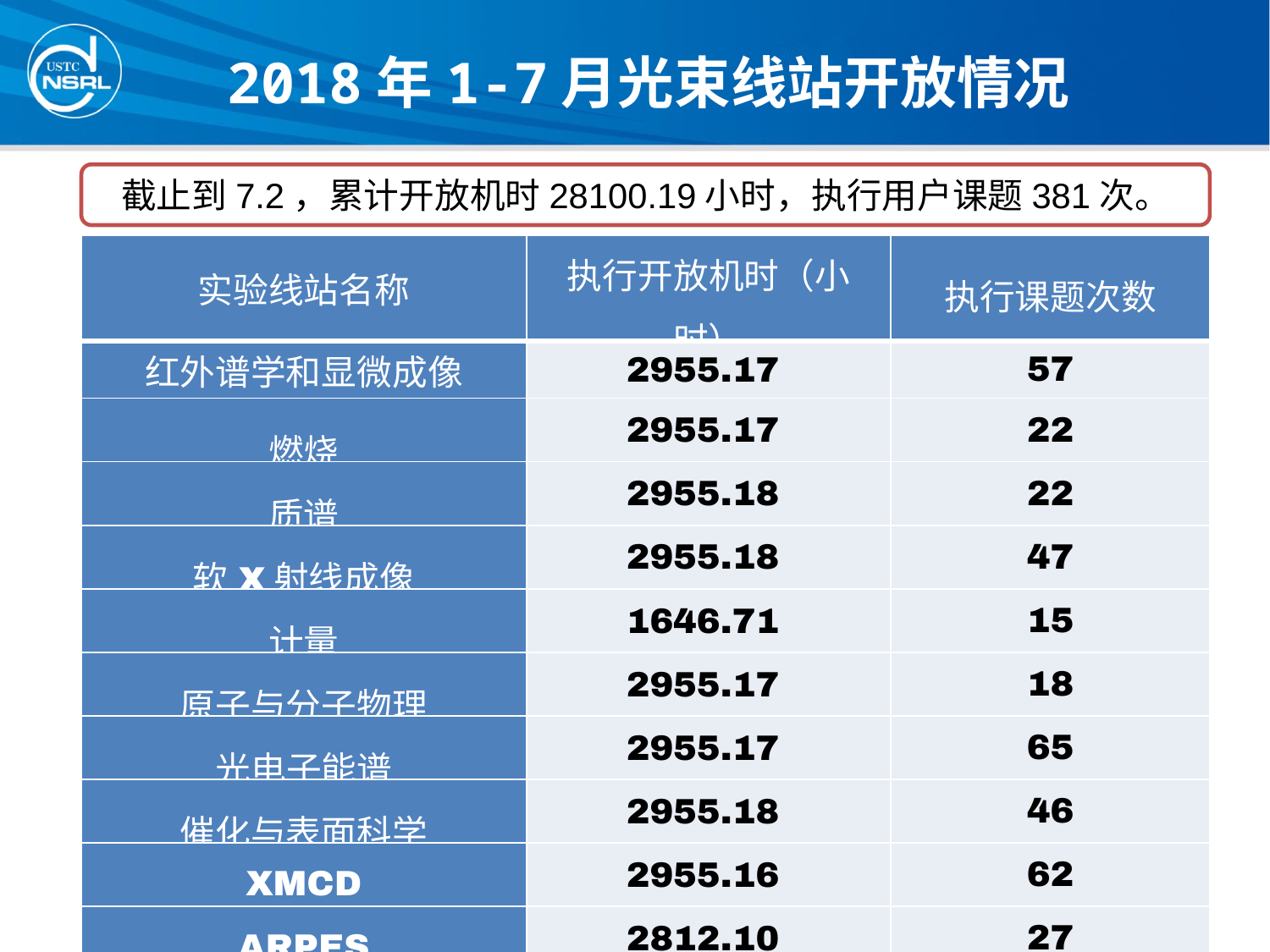

2018年1-7月光束线站开放情况
截止到7.2，累计开放机时28100.19小时，执行用户课题381次。
| 实验线站名称 | 执行开放机时（小时） | 执行课题次数 |
| --- | --- | --- |
| 红外谱学和显微成像 | 2955.17 | 57 |
| 燃烧 | 2955.17 | 22 |
| 质谱 | 2955.18 | 22 |
| 软X射线成像 | 2955.18 | 47 |
| 计量 | 1646.71 | 15 |
| 原子与分子物理 | 2955.17 | 18 |
| 光电子能谱 | 2955.17 | 65 |
| 催化与表面科学 | 2955.18 | 46 |
| XMCD | 2955.16 | 62 |
| ARPES | 2812.10 | 27 |